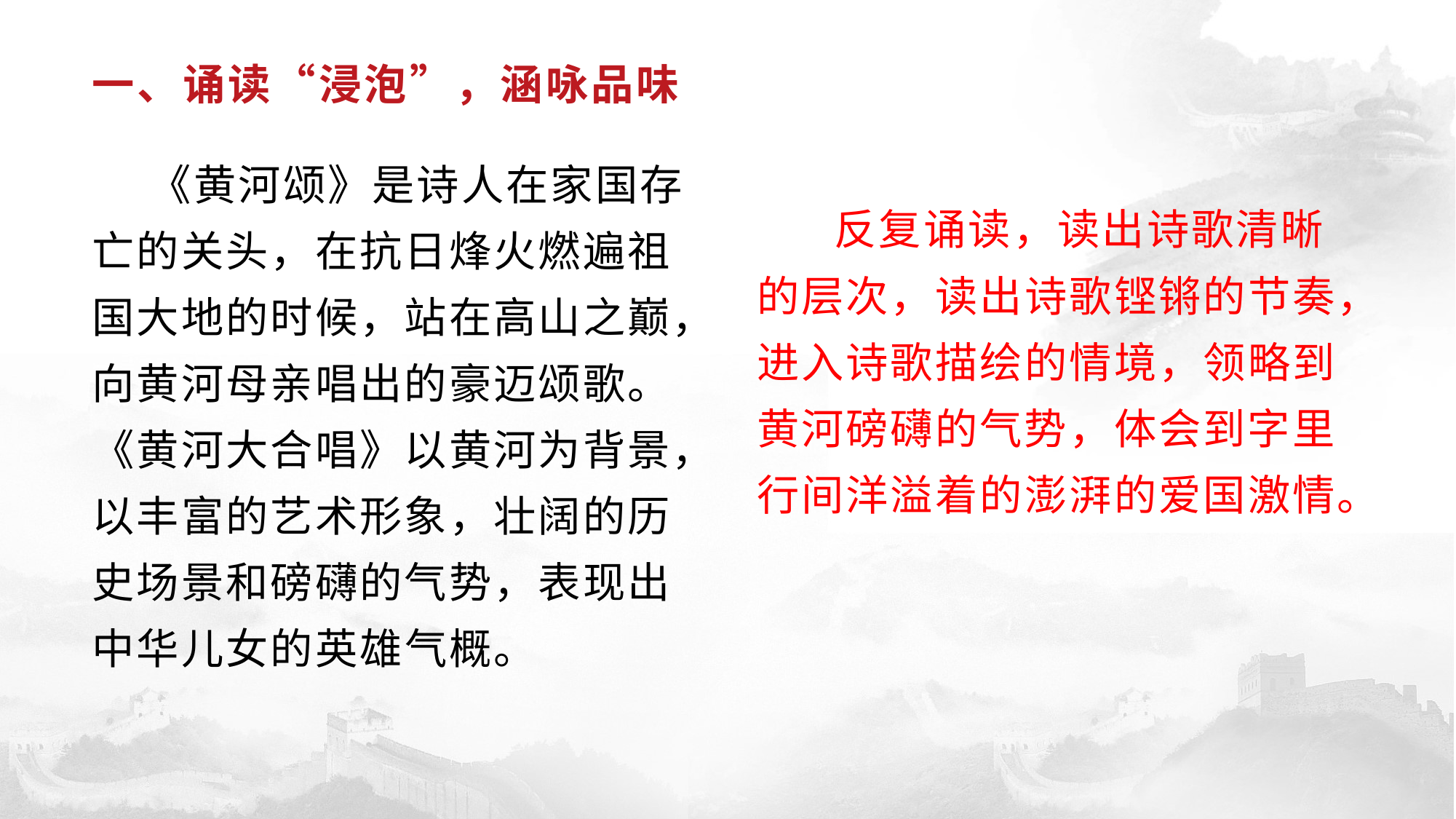

# 一、诵读“浸泡”，涵咏品味

     反复诵读，读出诗歌清晰的层次，读出诗歌铿锵的节奏，进入诗歌描绘的情境，领略到黄河磅礴的气势，体会到字里行间洋溢着的澎湃的爱国激情。
    《黄河颂》是诗人在家国存亡的关头，在抗日烽火燃遍祖国大地的时候，站在高山之巅，向黄河母亲唱出的豪迈颂歌。《黄河大合唱》以黄河为背景，以丰富的艺术形象，壮阔的历史场景和磅礴的气势，表现出中华儿女的英雄气概。